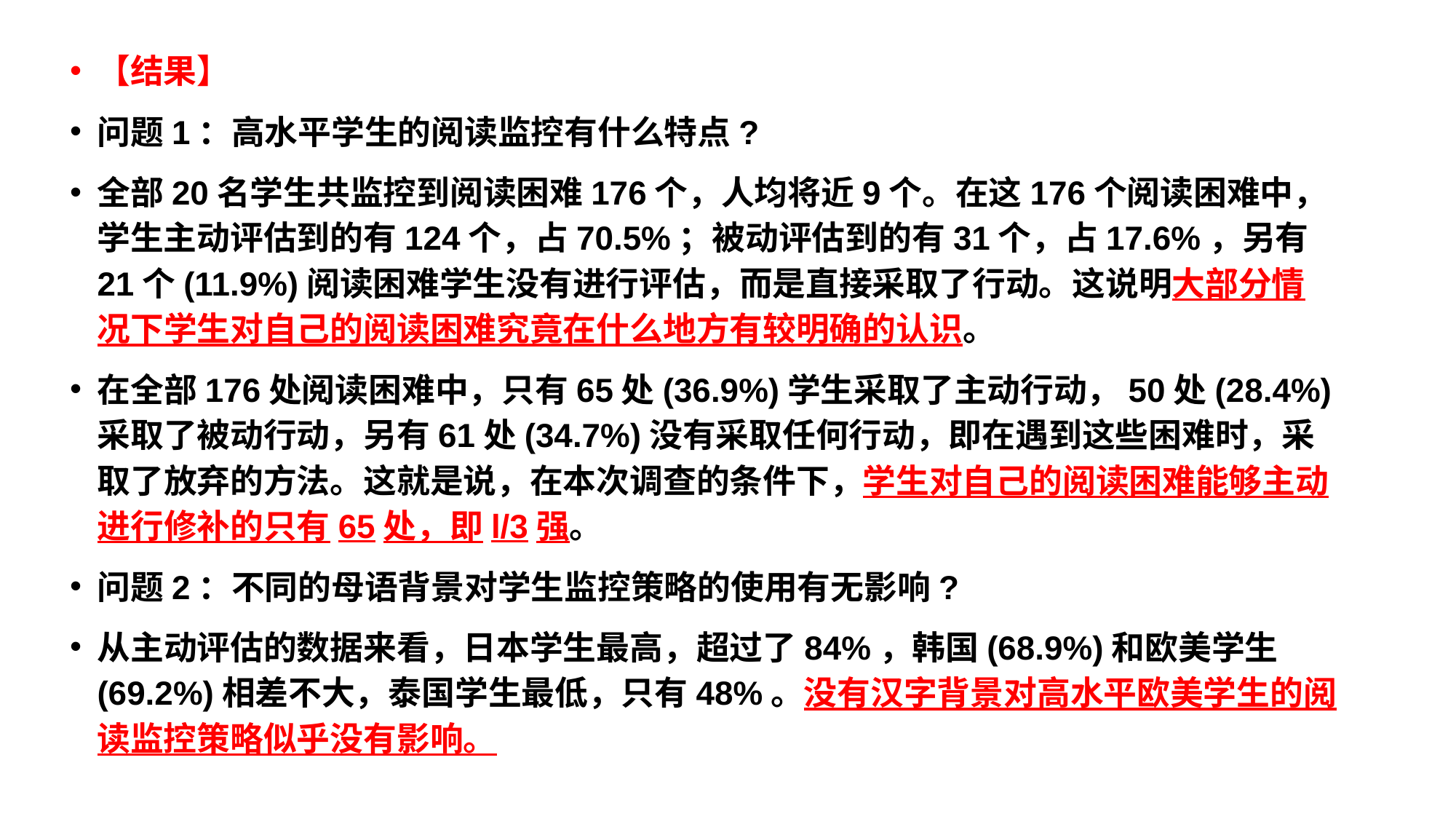

【结果】
问题1：高水平学生的阅读监控有什么特点?
全部20名学生共监控到阅读困难176个，人均将近9个。在这176个阅读困难中，学生主动评估到的有124个，占70.5%；被动评估到的有31个，占17.6%，另有21个(11.9%)阅读困难学生没有进行评估，而是直接采取了行动。这说明大部分情况下学生对自己的阅读困难究竟在什么地方有较明确的认识。
在全部176处阅读困难中，只有65处(36.9%)学生采取了主动行动，50处(28.4%)采取了被动行动，另有61处(34.7%)没有采取任何行动，即在遇到这些困难时，采取了放弃的方法。这就是说，在本次调查的条件下，学生对自己的阅读困难能够主动进行修补的只有65处，即l/3强。
问题2：不同的母语背景对学生监控策略的使用有无影响?
从主动评估的数据来看，日本学生最高，超过了84%，韩国(68.9%)和欧美学生(69.2%)相差不大，泰国学生最低，只有48%。没有汉字背景对高水平欧美学生的阅读监控策略似乎没有影响。